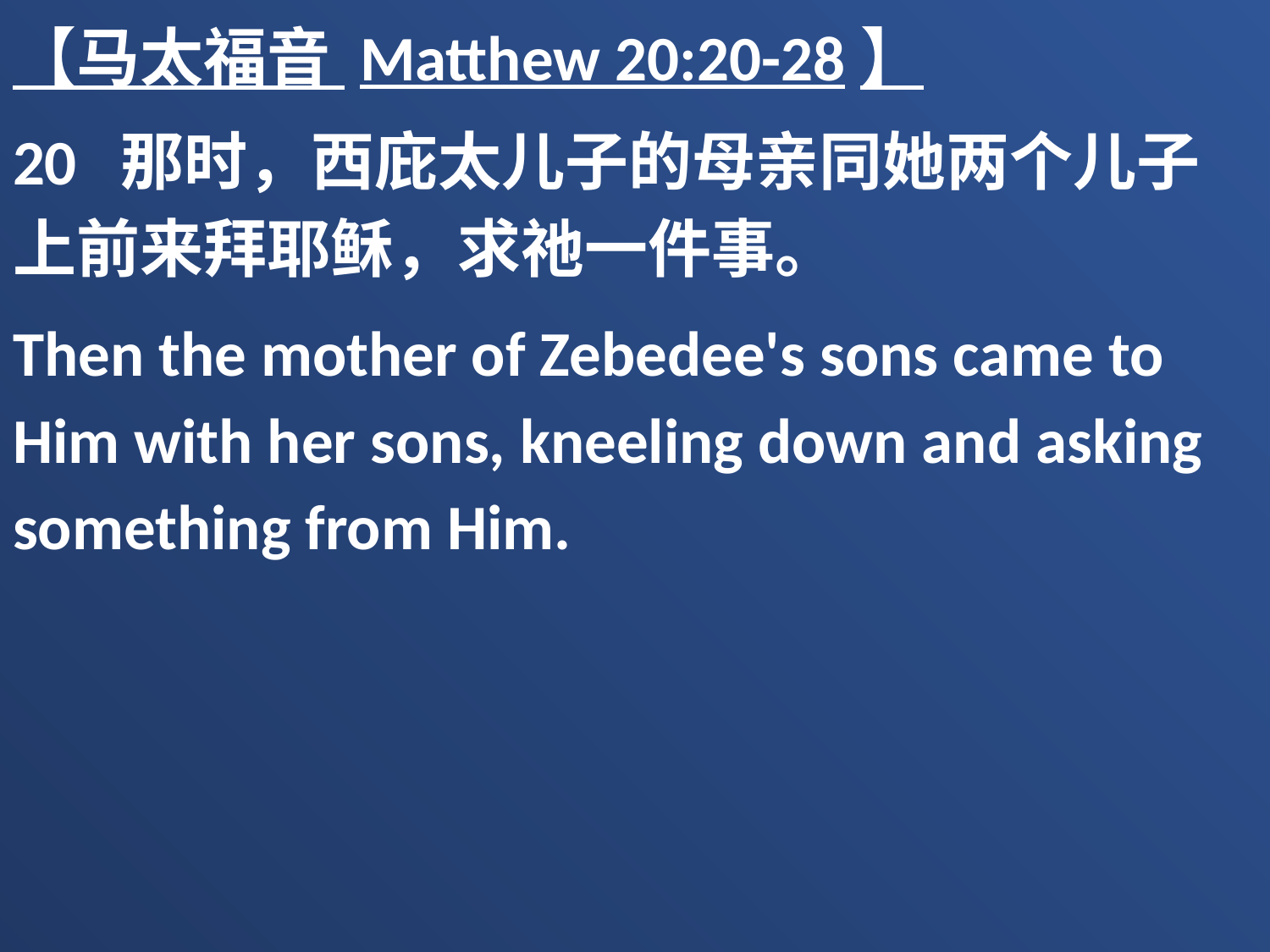

【马太福音 Matthew 20:20-28】
20  那时，西庇太儿子的母亲同她两个儿子上前来拜耶稣，求祂一件事。
Then the mother of Zebedee's sons came to Him with her sons, kneeling down and asking something from Him.